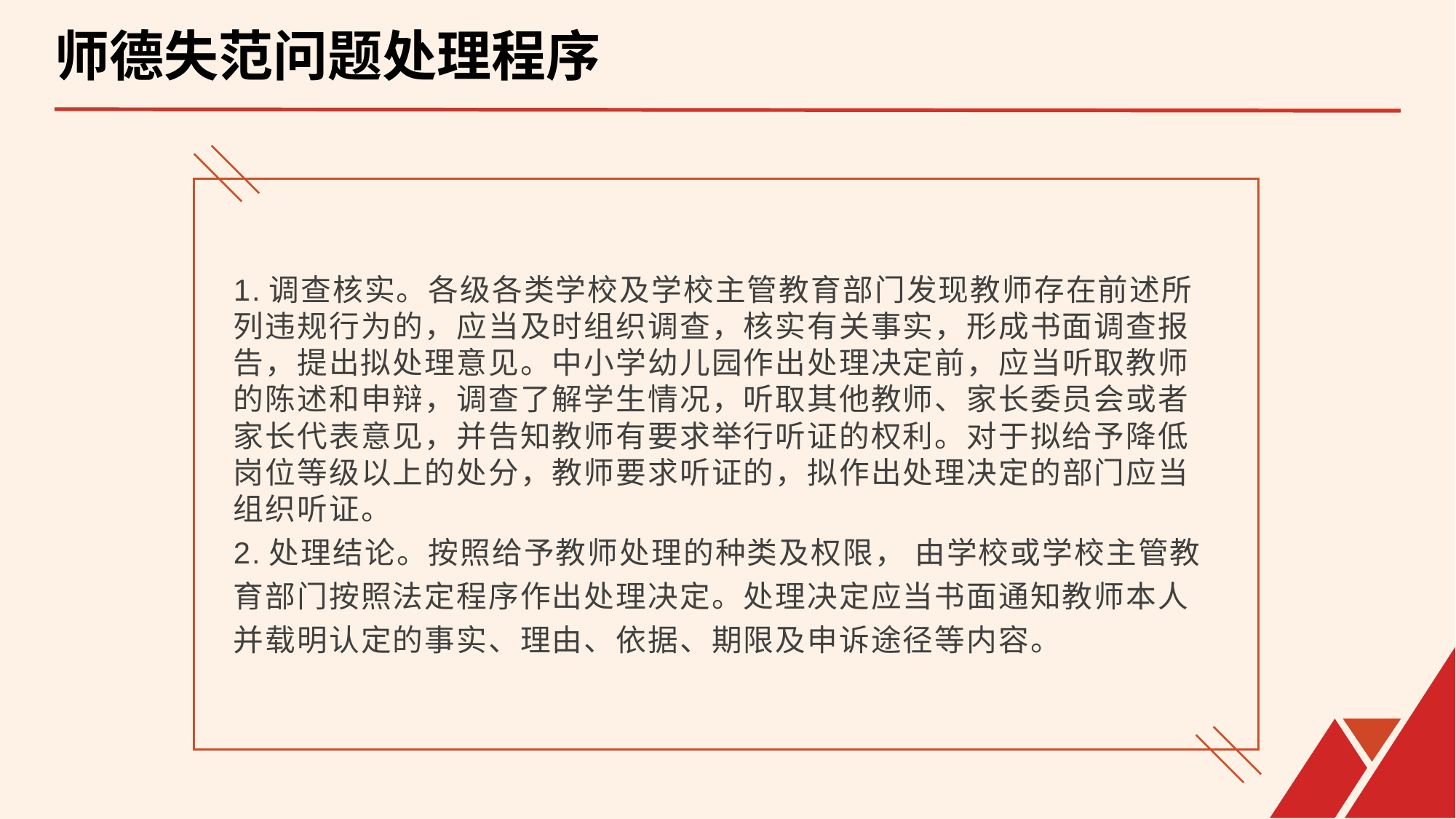

师德失范问题处理程序

1.调查核实。各级各类学校及学校主管教育部门发现教师存在前述所列违规行为的，应当及时组织调查，核实有关事实，形成书面调查报告，提出拟处理意见。中小学幼儿园作出处理决定前，应当听取教师的陈述和申辩，调查了解学生情况，听取其他教师、家长委员会或者家长代表意见，并告知教师有要求举行听证的权利。对于拟给予降低岗位等级以上的处分，教师要求听证的，拟作出处理决定的部门应当组织听证。
2.处理结论。按照给予教师处理的种类及权限， 由学校或学校主管教育部门按照法定程序作出处理决定。处理决定应当书面通知教师本人并载明认定的事实、理由、依据、期限及申诉途径等内容。